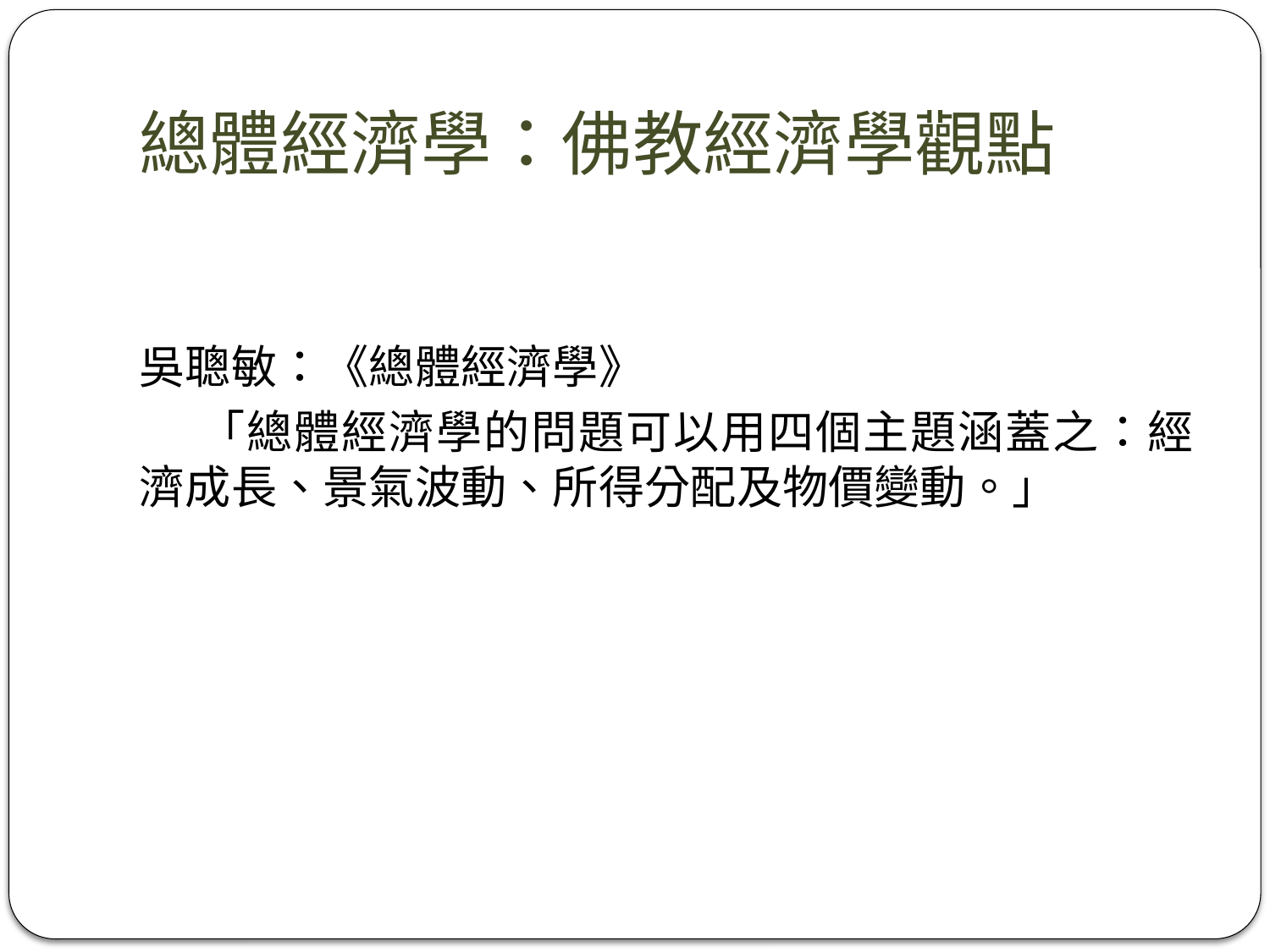

# 總體經濟學：佛教經濟學觀點

吳聰敏：《總體經濟學》
    「總體經濟學的問題可以用四個主題涵蓋之：經濟成長、景氣波動、所得分配及物價變動。」